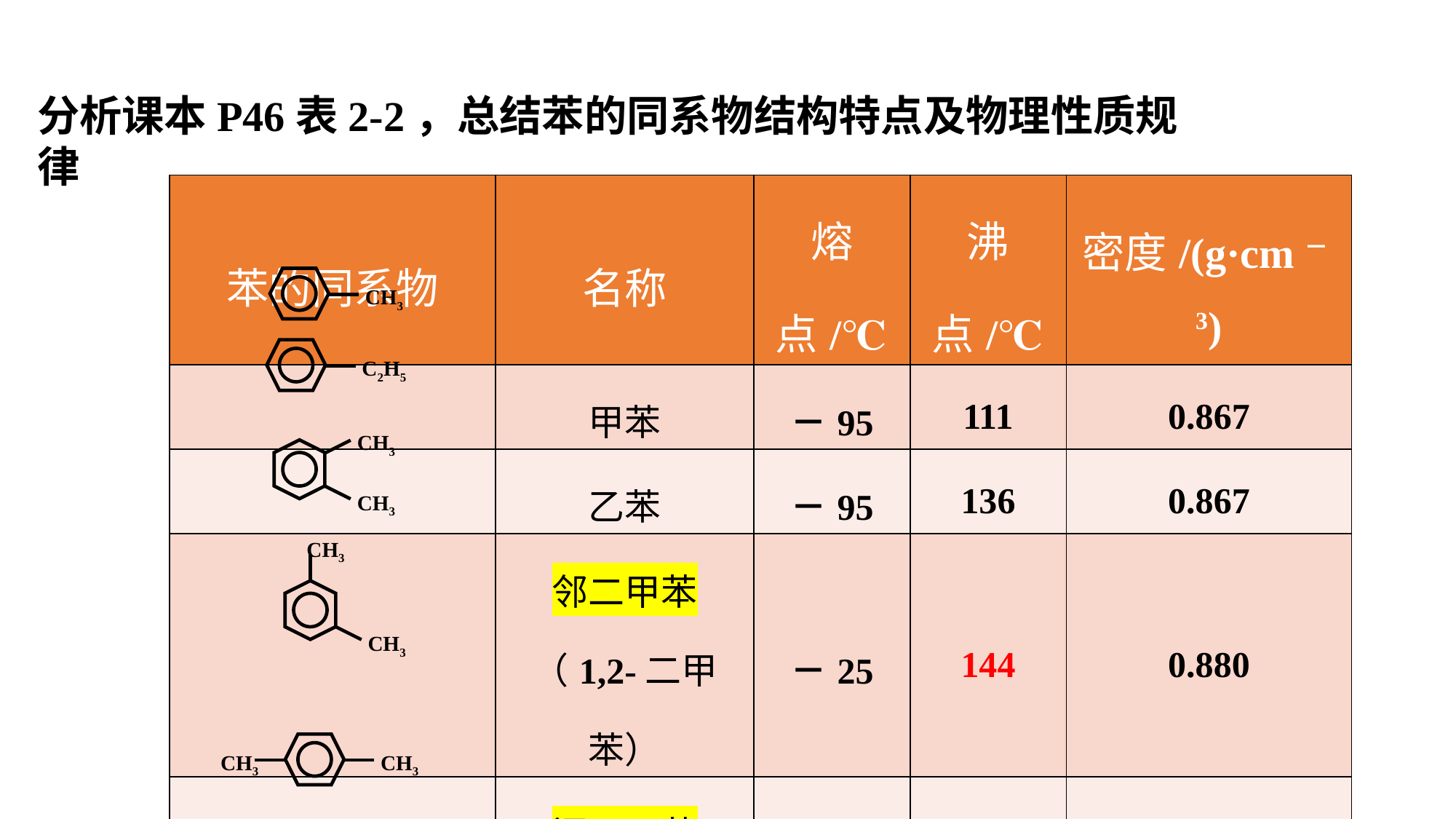

分析课本P46表2-2，总结苯的同系物结构特点及物理性质规律
| 苯的同系物 | 名称 | 熔点/℃ | 沸点/℃ | 密度/(g·cm－3) |
| --- | --- | --- | --- | --- |
|  | 甲苯 | －95 | 111 | 0.867 |
|  | 乙苯 | －95 | 136 | 0.867 |
|  | 邻二甲苯 （1,2-二甲苯） | －25 | 144 | 0.880 |
|  | 间二甲苯 （1,3-二甲苯） | －48 | 139 | 0.864 |
|  | 对二甲苯 （1,4-二甲苯） | 13 | 138 | 0.861 |

CH3

C2H5
CH3

CH3
CH3

CH3

CH3
CH3